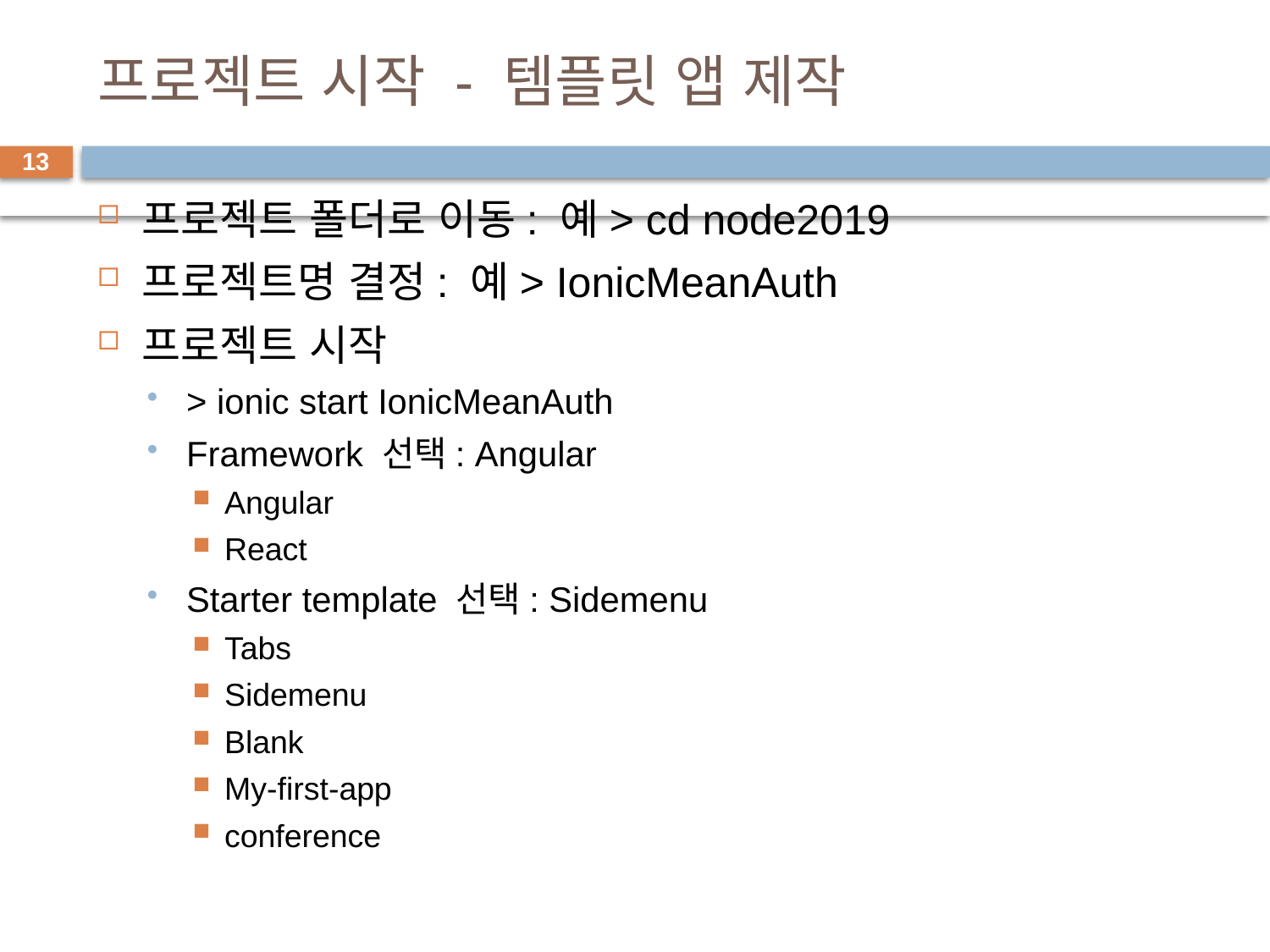

# 프로젝트 시작 - 템플릿 앱 제작
13
프로젝트 폴더로 이동: 예> cd node2019
프로젝트명 결정: 예> IonicMeanAuth
프로젝트 시작
> ionic start IonicMeanAuth
Framework 선택: Angular
Angular
React
Starter template 선택: Sidemenu
Tabs
Sidemenu
Blank
My-first-app
conference